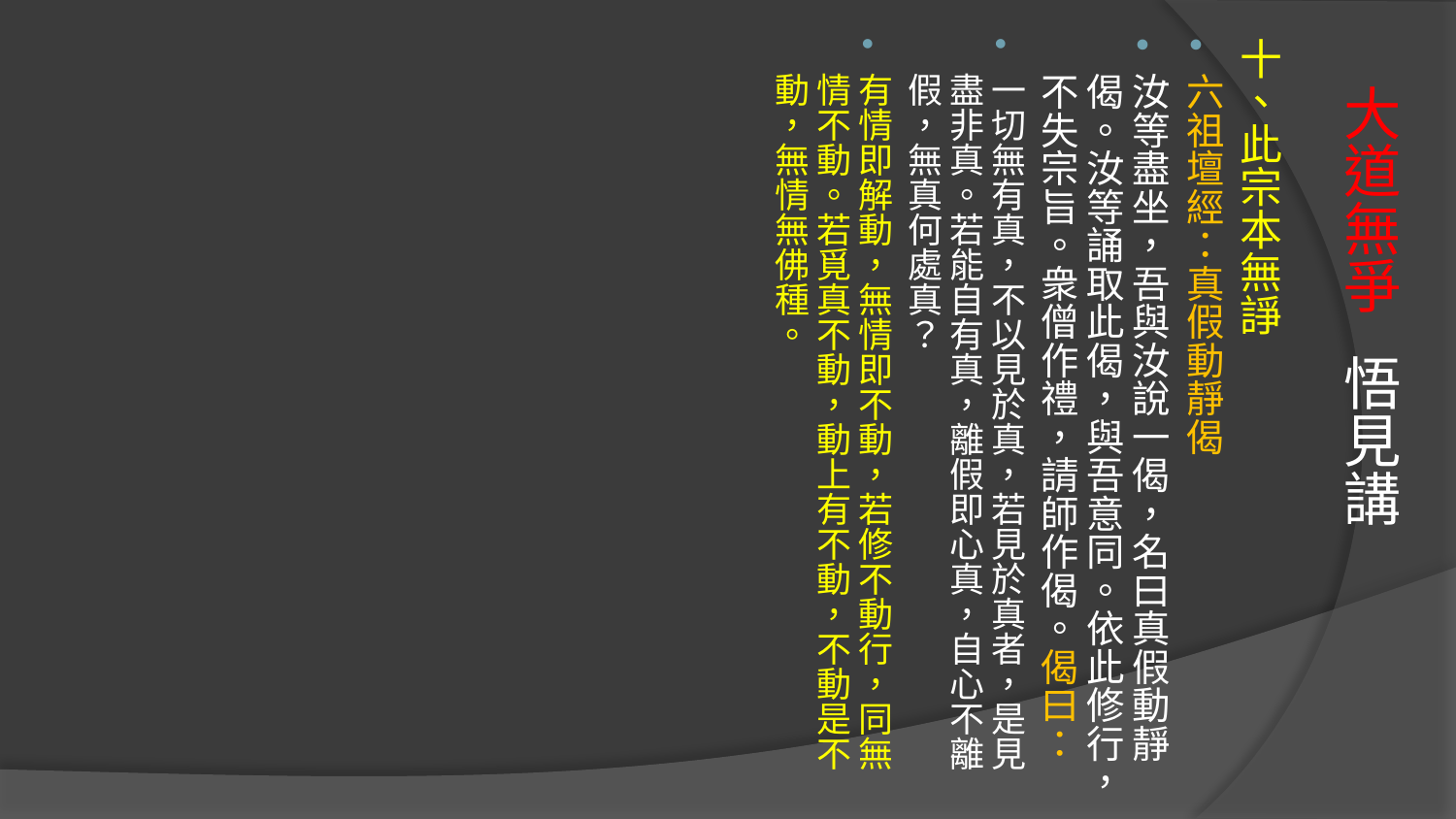

十、此宗本無諍
六祖壇經：真假動靜偈
汝等盡坐，吾與汝說一偈，名曰真假動靜偈。汝等誦取此偈，與吾意同。依此修行，不失宗旨。衆僧作禮，請師作偈。偈曰：
一切無有真，不以見於真，若見於真者，是見盡非真。若能自有真，離假即心真，自心不離假，無真何處真？
有情即解動，無情即不動，若修不動行，同無情不動。若覓真不動，動上有不動，不動是不動，無情無佛種。

# 大道無爭   悟見講